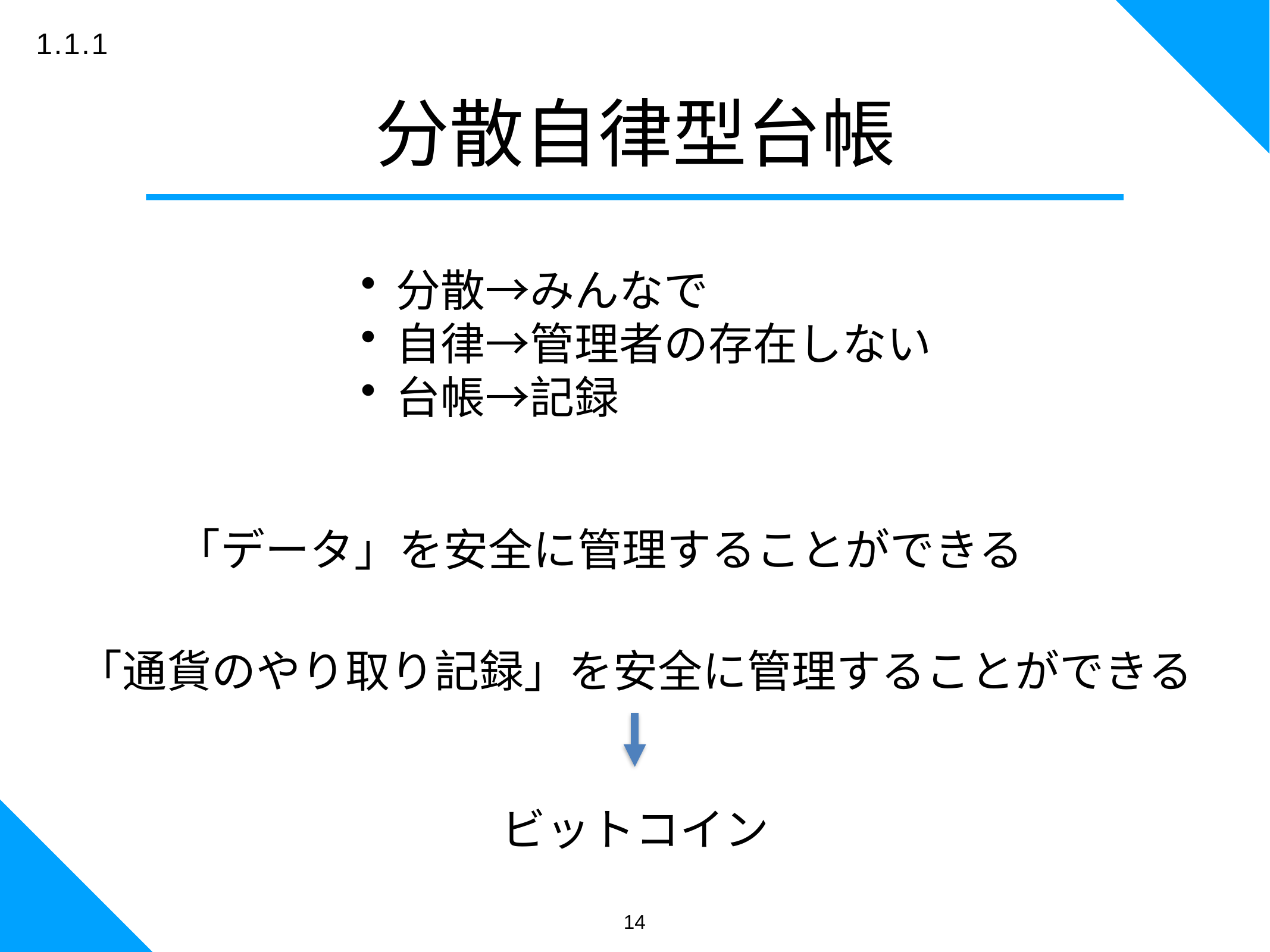

14
1.1.1
# 分散自律型台帳
分散→みんなで
自律→管理者の存在しない
台帳→記録
「データ」を安全に管理することができる
「通貨のやり取り記録」を安全に管理することができる

ビットコイン